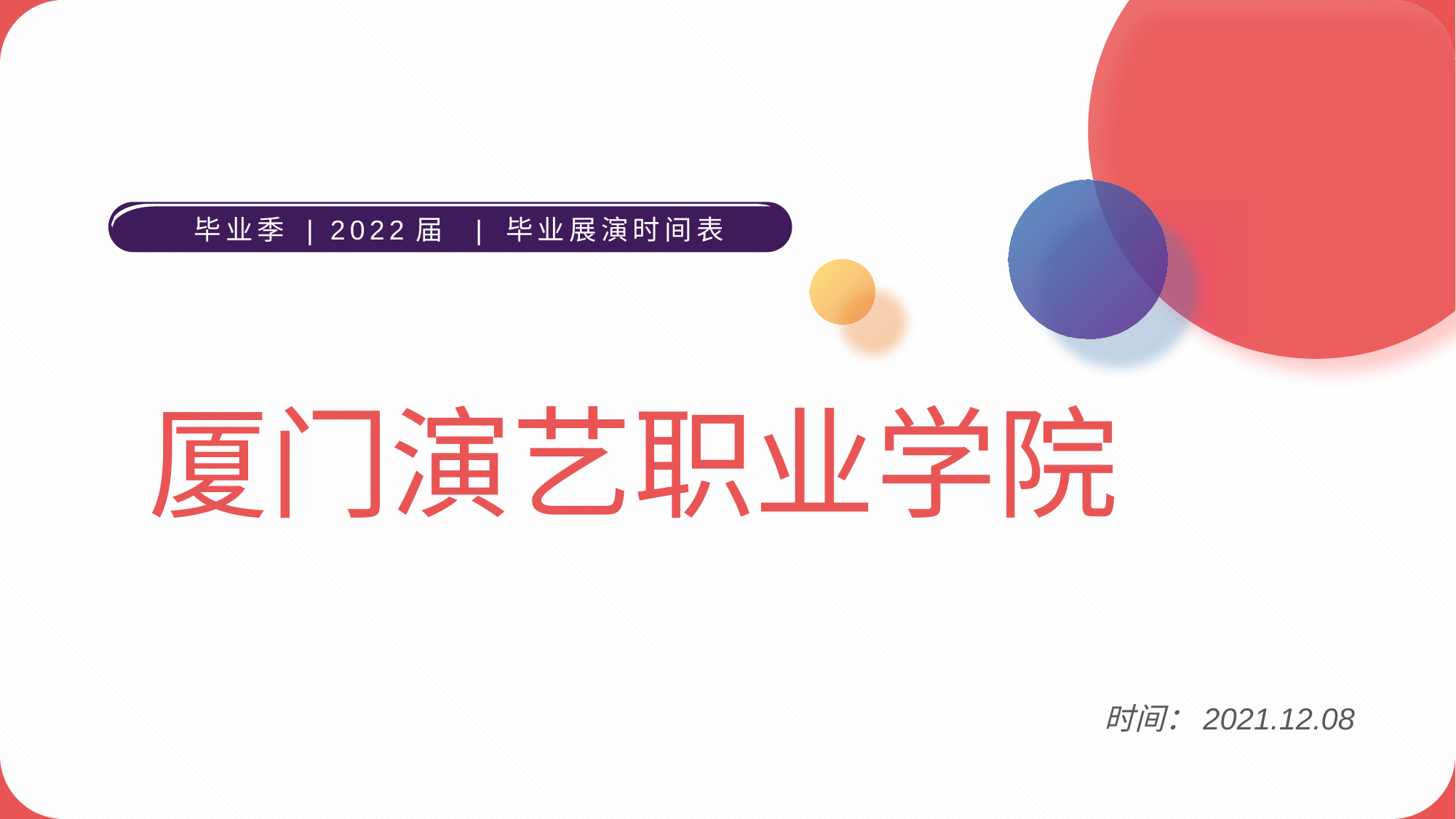

毕业季 | 2022届  | 毕业展演时间表
厦门演艺职业学院
时间：2021.12.08